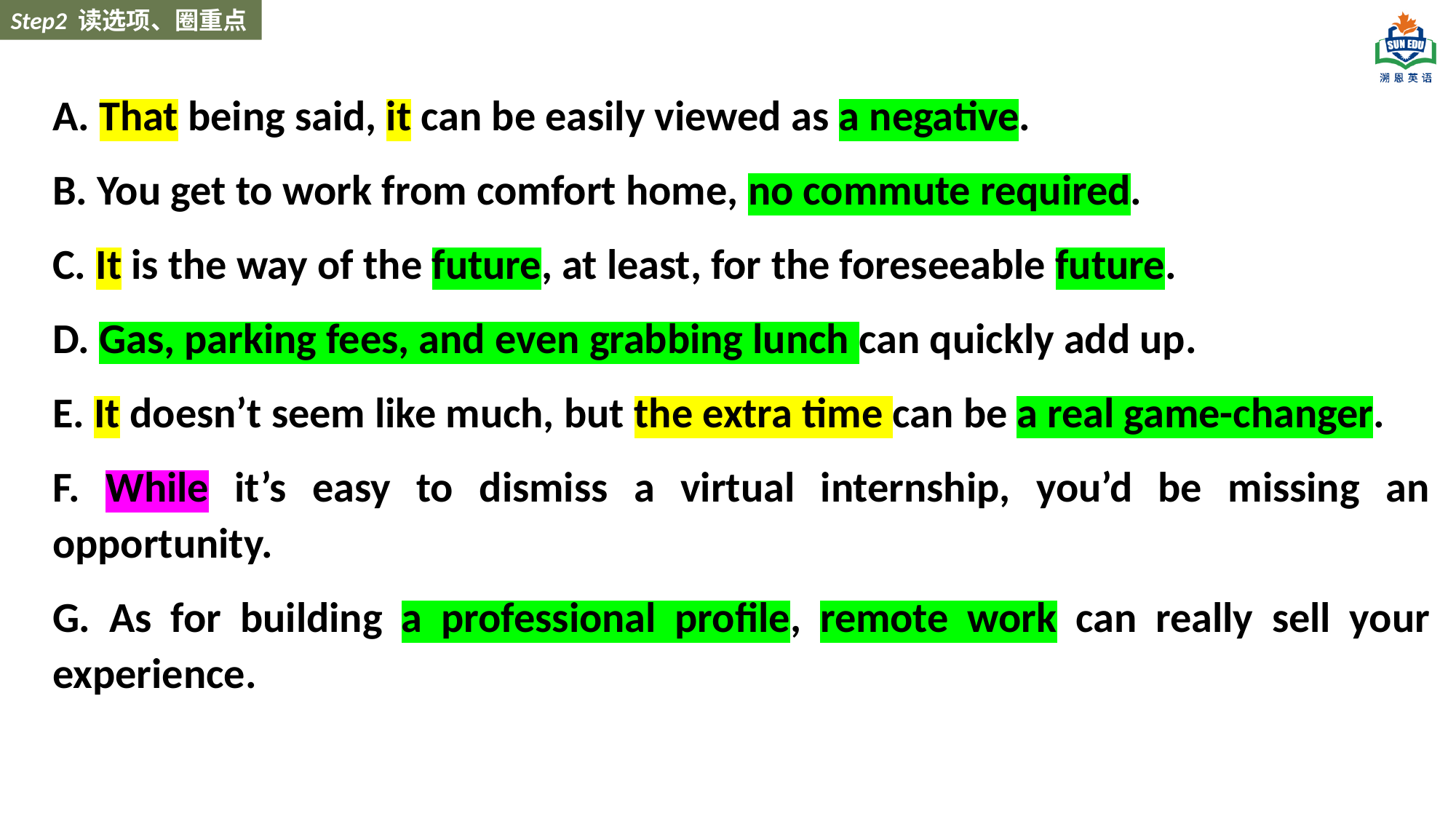

Step2 读选项、圈重点
A. That being said, it can be easily viewed as a negative.
B. You get to work from comfort home, no commute required.
C. It is the way of the future, at least, for the foreseeable future.
D. Gas, parking fees, and even grabbing lunch can quickly add up.
E. It doesn’t seem like much, but the extra time can be a real game-changer.
F. While it’s easy to dismiss a virtual internship, you’d be missing an opportunity.
G. As for building a professional profile, remote work can really sell your experience.